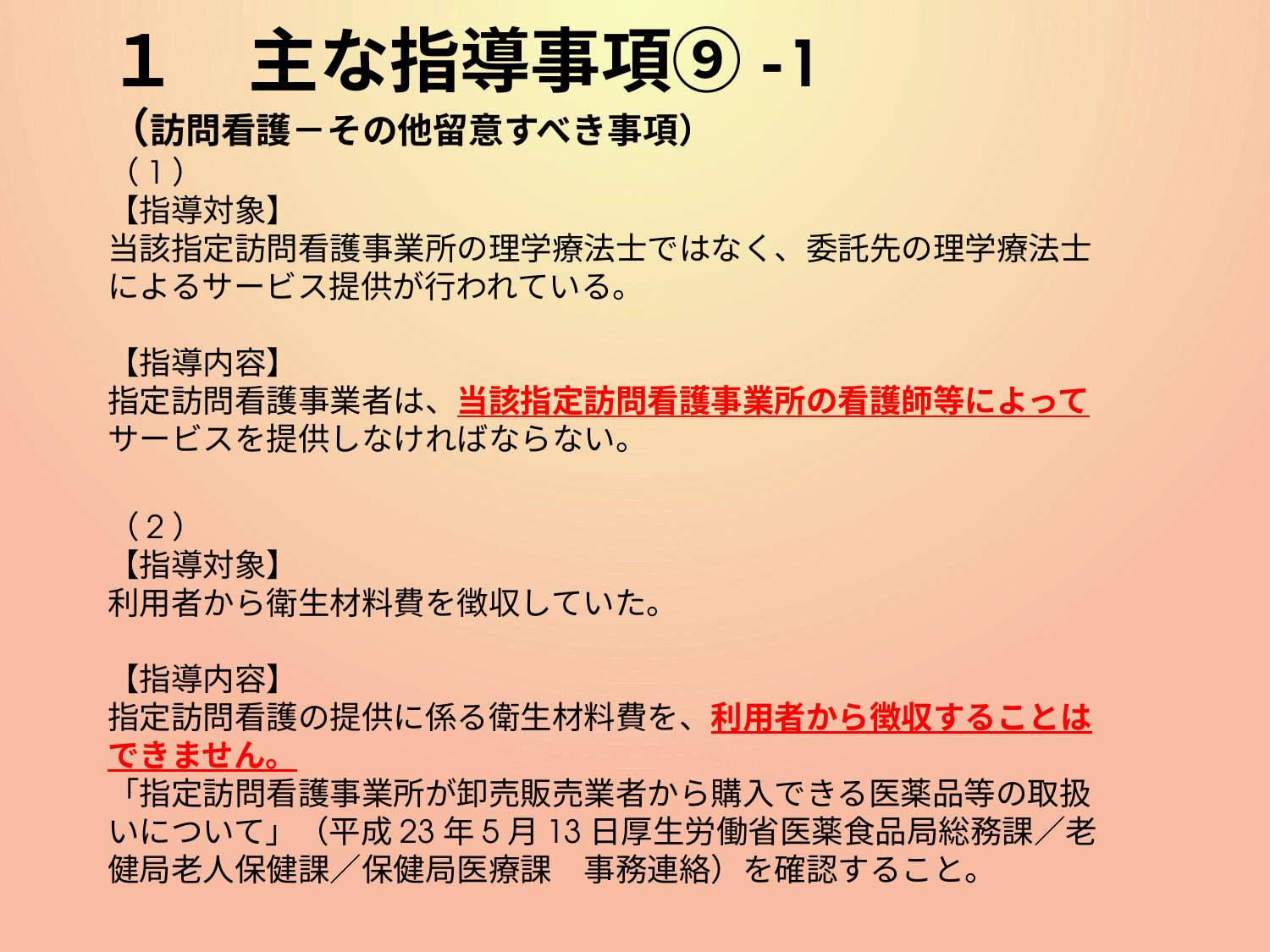

# １　主な指導事項⑨-1 （訪問看護－その他留意すべき事項）
（1）
【指導対象】
当該指定訪問看護事業所の理学療法士ではなく、委託先の理学療法士によるサービス提供が行われている。

【指導内容】
指定訪問看護事業者は、当該指定訪問看護事業所の看護師等によってサービスを提供しなければならない。
（2）
【指導対象】
利用者から衛生材料費を徴収していた。

【指導内容】
指定訪問看護の提供に係る衛生材料費を、利用者から徴収することはできません。
「指定訪問看護事業所が卸売販売業者から購入できる医薬品等の取扱いについて」（平成23年5月13日厚生労働省医薬食品局総務課／老健局老人保健課／保健局医療課　事務連絡）を確認すること。